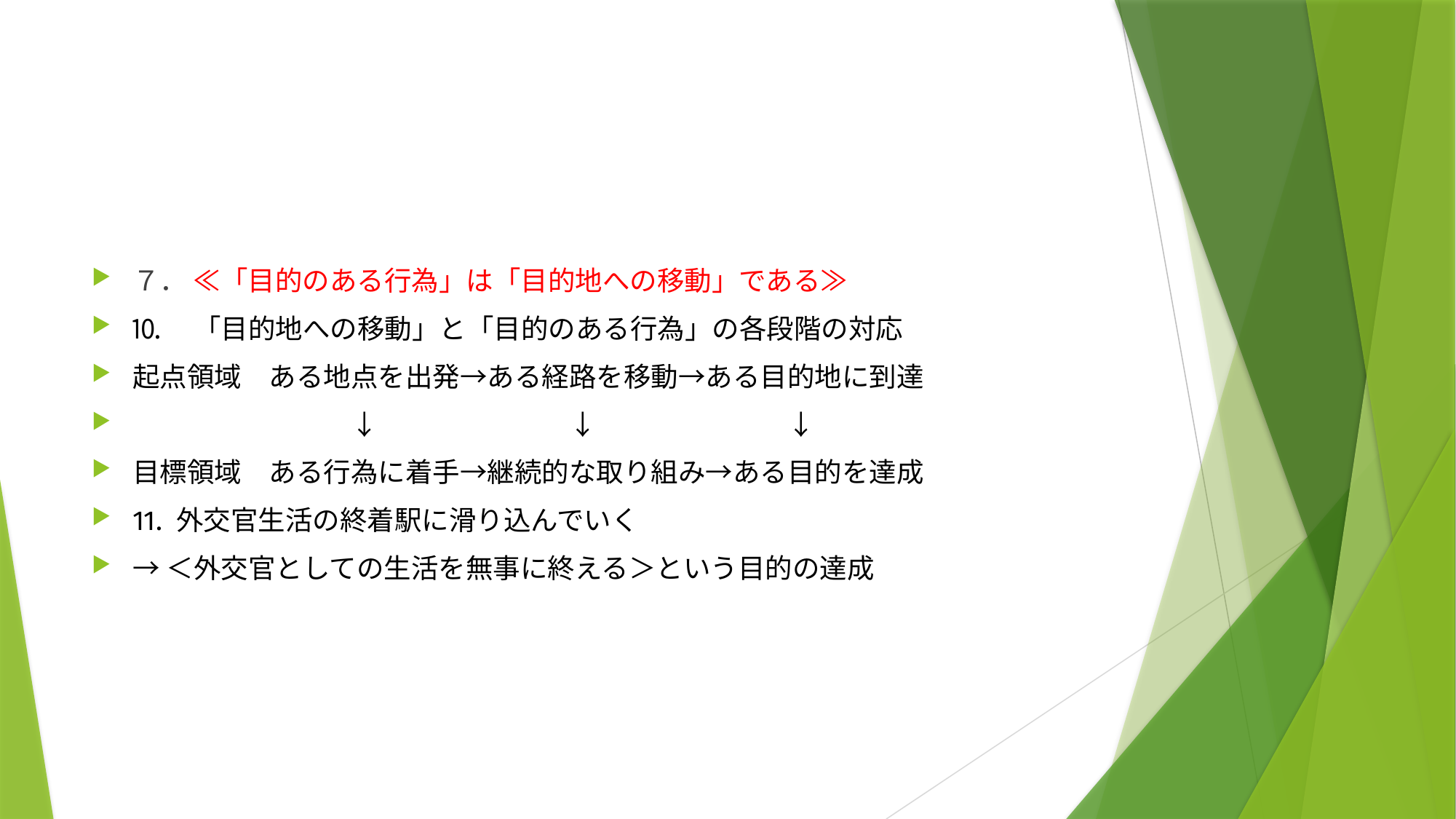

#
７． ≪「目的のある行為」は「目的地への移動」である≫
⒑　「目的地への移動」と「目的のある行為」の各段階の対応
起点領域　ある地点を出発→ある経路を移動→ある目的地に到達
　　　　　　　　↓　　　　　　　↓　　　　　　　↓
目標領域　ある行為に着手→継続的な取り組み→ある目的を達成
11. 外交官生活の終着駅に滑り込んでいく
→＜外交官としての生活を無事に終える＞という目的の達成